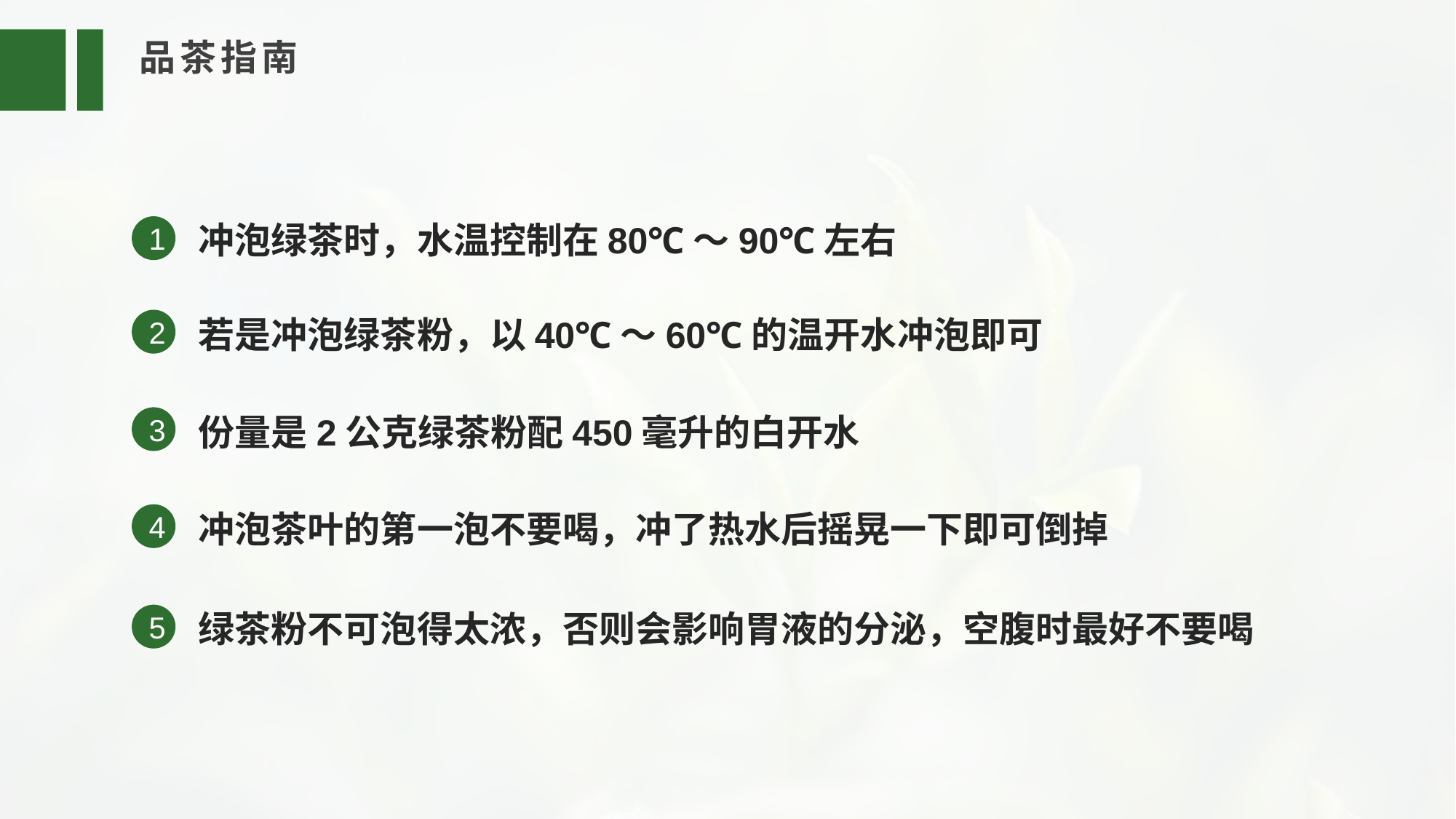

品茶指南
冲泡绿茶时，水温控制在80℃～90℃左右
1
若是冲泡绿茶粉，以40℃～60℃的温开水冲泡即可
2
份量是2公克绿茶粉配450毫升的白开水
3
冲泡茶叶的第一泡不要喝，冲了热水后摇晃一下即可倒掉
4
绿茶粉不可泡得太浓，否则会影响胃液的分泌，空腹时最好不要喝
5